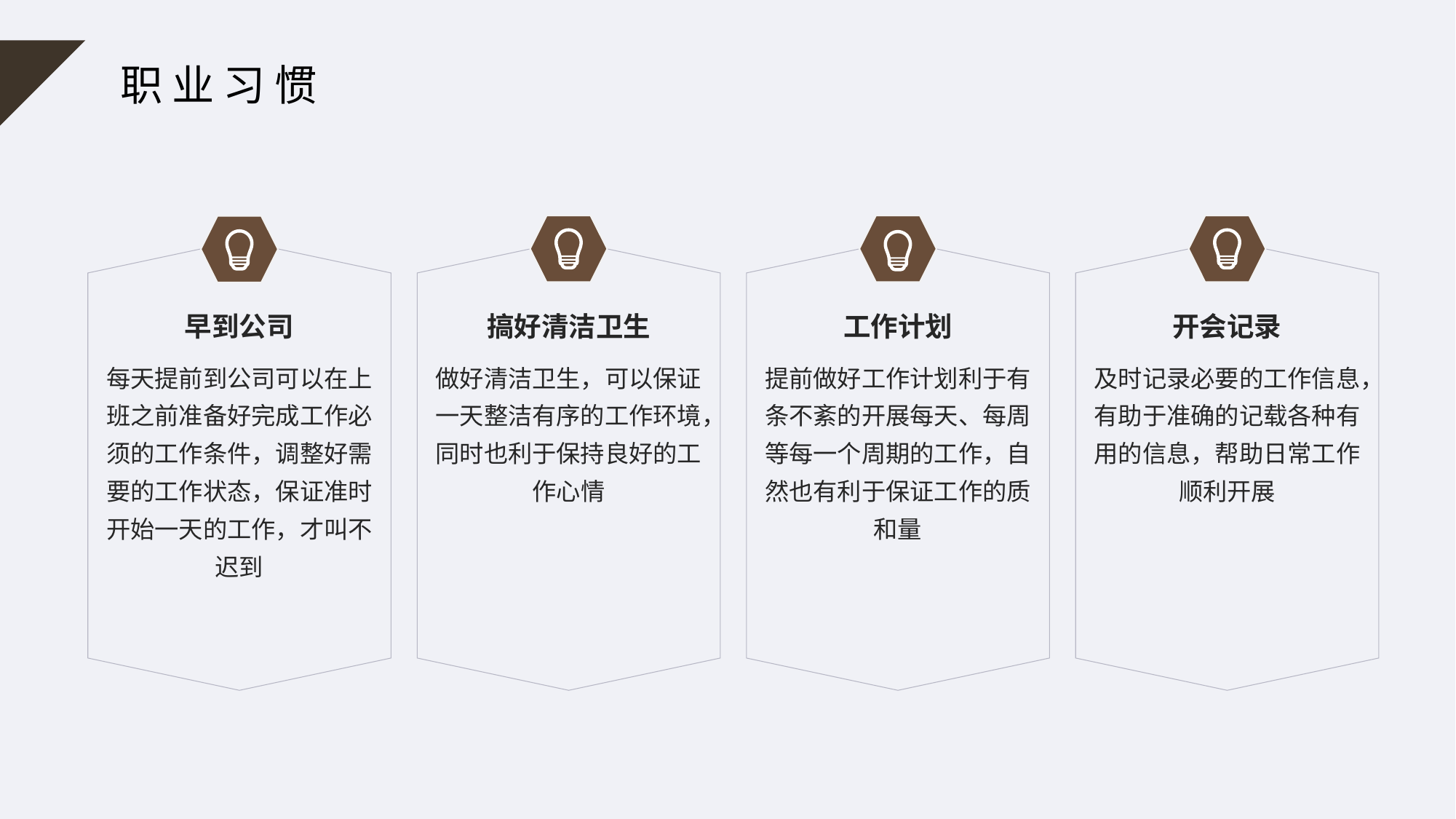

职业习惯

早到公司
每天提前到公司可以在上班之前准备好完成工作必须的工作条件，调整好需要的工作状态，保证准时开始一天的工作，才叫不迟到
搞好清洁卫生
做好清洁卫生，可以保证一天整洁有序的工作环境，同时也利于保持良好的工作心情
工作计划
提前做好工作计划利于有条不紊的开展每天、每周等每一个周期的工作，自然也有利于保证工作的质和量
开会记录
及时记录必要的工作信息，有助于准确的记载各种有用的信息，帮助日常工作顺利开展